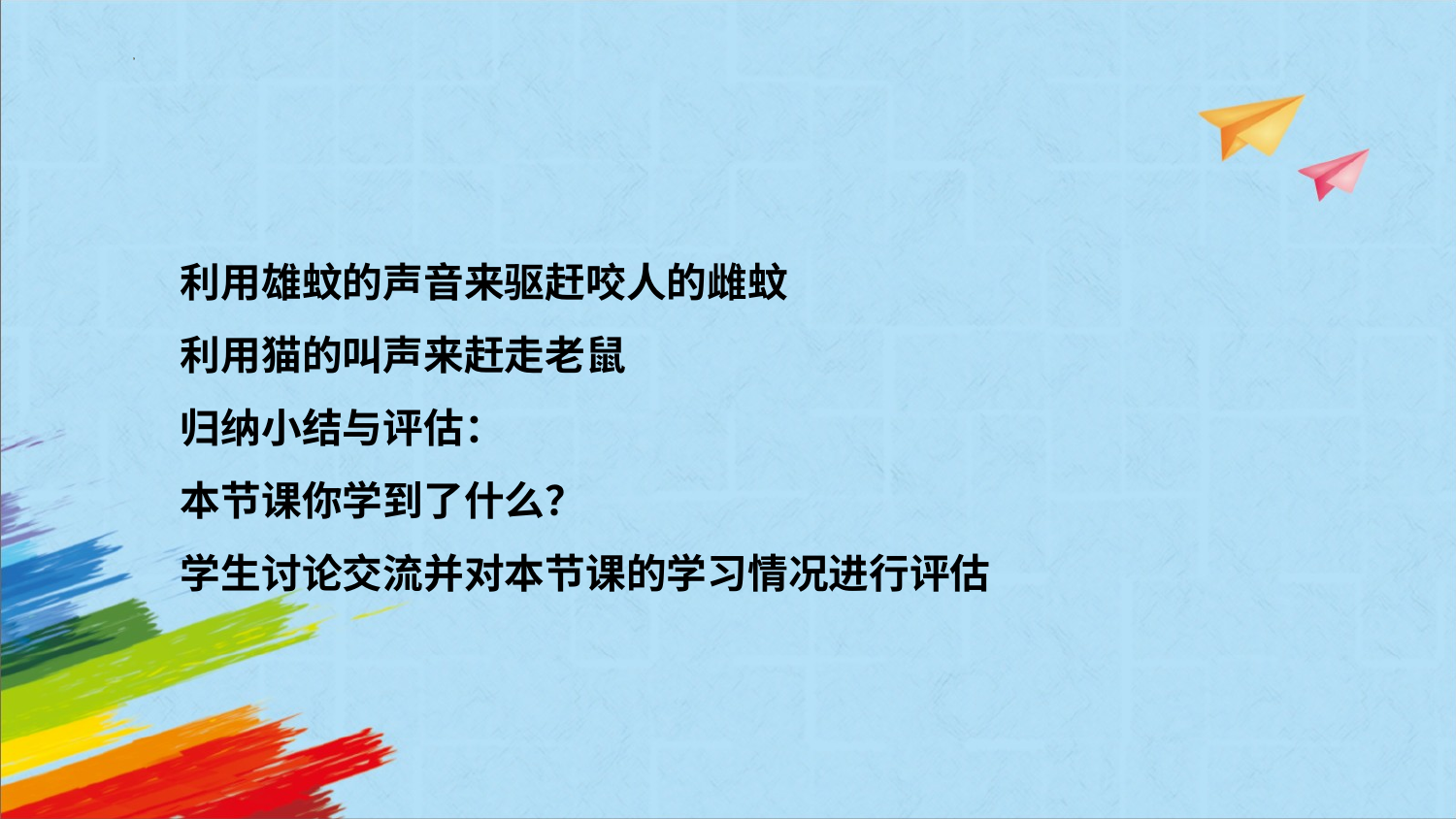

利用雄蚊的声音来驱赶咬人的雌蚊
利用猫的叫声来赶走老鼠
归纳小结与评估：
本节课你学到了什么？
学生讨论交流并对本节课的学习情况进行评估